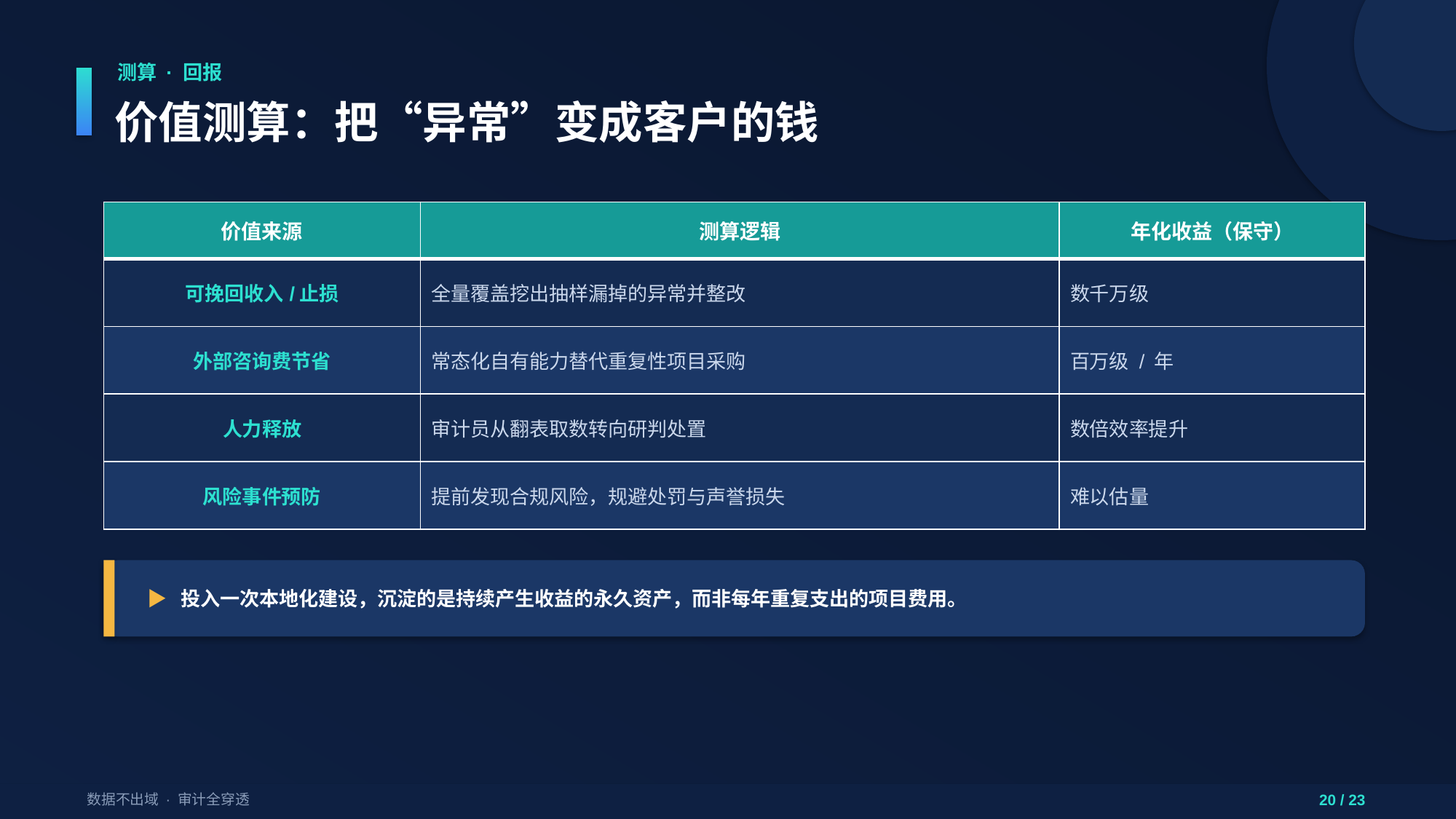

测算 · 回报

价值测算：把“异常”变成客户的钱
| 价值来源 | 测算逻辑 | 年化收益（保守） |
| --- | --- | --- |
| 可挽回收入/止损 | 全量覆盖挖出抽样漏掉的异常并整改 | 数千万级 |
| 外部咨询费节省 | 常态化自有能力替代重复性项目采购 | 百万级 / 年 |
| 人力释放 | 审计员从翻表取数转向研判处置 | 数倍效率提升 |
| 风险事件预防 | 提前发现合规风险，规避处罚与声誉损失 | 难以估量 |

▶  投入一次本地化建设，沉淀的是持续产生收益的永久资产，而非每年重复支出的项目费用。
数据不出域 · 审计全穿透
20 / 23